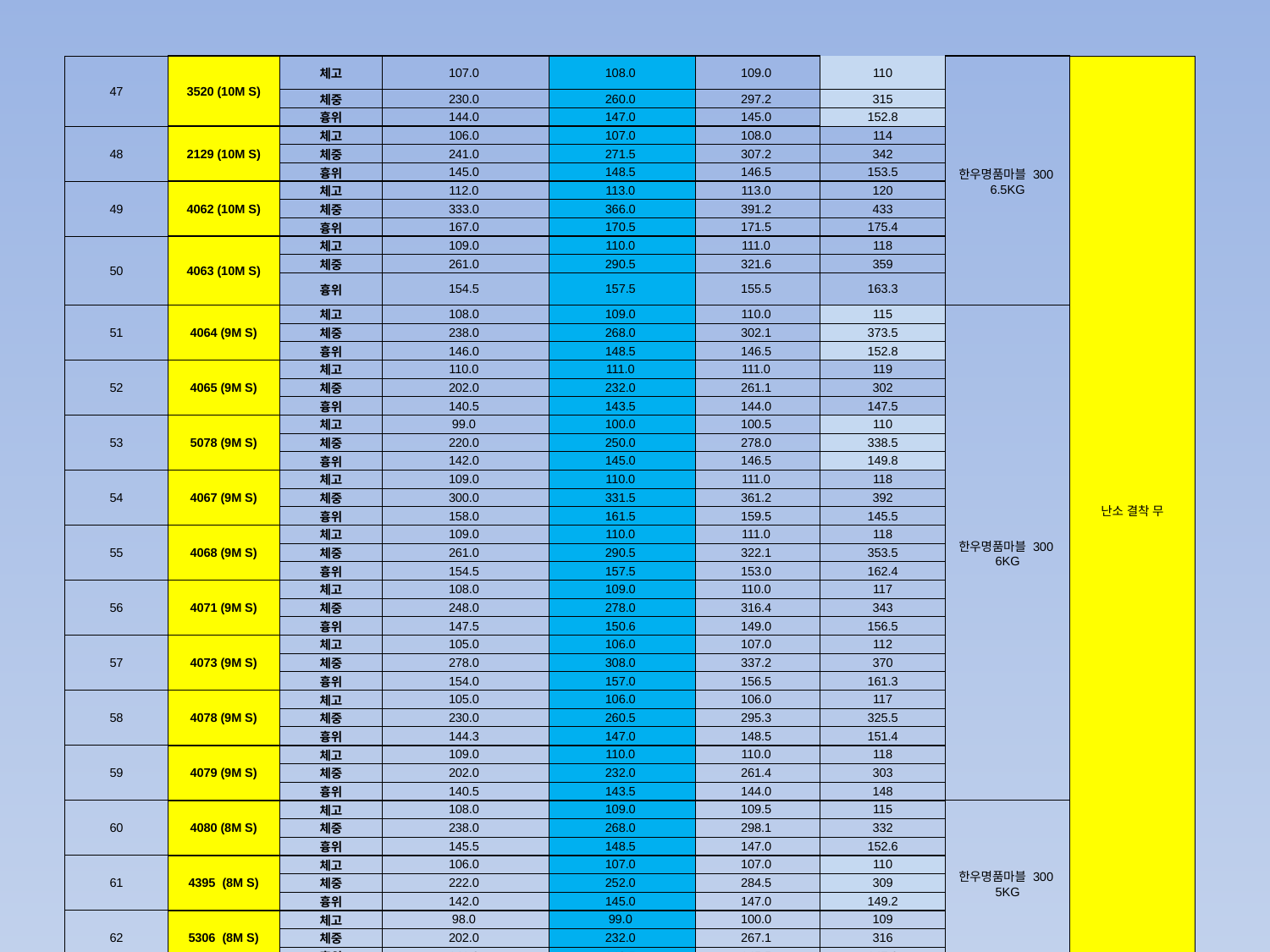

| 47 | 3520 (10M S) | 체고 | 107.0 | 108.0 | 109.0 | 110 | 한우명품마블 300 6.5KG | 난소 결착 무 |
| --- | --- | --- | --- | --- | --- | --- | --- | --- |
|  |  | 체중 | 230.0 | 260.0 | 297.2 | 315 |  |  |
|  |  | 흉위 | 144.0 | 147.0 | 145.0 | 152.8 |  |  |
| 48 | 2129 (10M S) | 체고 | 106.0 | 107.0 | 108.0 | 114 |  |  |
|  |  | 체중 | 241.0 | 271.5 | 307.2 | 342 |  |  |
|  |  | 흉위 | 145.0 | 148.5 | 146.5 | 153.5 |  |  |
| 49 | 4062 (10M S) | 체고 | 112.0 | 113.0 | 113.0 | 120 |  |  |
|  |  | 체중 | 333.0 | 366.0 | 391.2 | 433 |  |  |
|  |  | 흉위 | 167.0 | 170.5 | 171.5 | 175.4 |  |  |
| 50 | 4063 (10M S) | 체고 | 109.0 | 110.0 | 111.0 | 118 |  |  |
|  |  | 체중 | 261.0 | 290.5 | 321.6 | 359 |  |  |
|  |  | 흉위 | 154.5 | 157.5 | 155.5 | 163.3 |  |  |
| 51 | 4064 (9M S) | 체고 | 108.0 | 109.0 | 110.0 | 115 | 한우명품마블 300 6KG |  |
|  |  | 체중 | 238.0 | 268.0 | 302.1 | 373.5 |  |  |
|  |  | 흉위 | 146.0 | 148.5 | 146.5 | 152.8 |  |  |
| 52 | 4065 (9M S) | 체고 | 110.0 | 111.0 | 111.0 | 119 |  |  |
|  |  | 체중 | 202.0 | 232.0 | 261.1 | 302 |  |  |
|  |  | 흉위 | 140.5 | 143.5 | 144.0 | 147.5 |  |  |
| 53 | 5078 (9M S) | 체고 | 99.0 | 100.0 | 100.5 | 110 |  |  |
|  |  | 체중 | 220.0 | 250.0 | 278.0 | 338.5 |  |  |
|  |  | 흉위 | 142.0 | 145.0 | 146.5 | 149.8 |  |  |
| 54 | 4067 (9M S) | 체고 | 109.0 | 110.0 | 111.0 | 118 |  |  |
|  |  | 체중 | 300.0 | 331.5 | 361.2 | 392 |  |  |
|  |  | 흉위 | 158.0 | 161.5 | 159.5 | 145.5 |  |  |
| 55 | 4068 (9M S) | 체고 | 109.0 | 110.0 | 111.0 | 118 |  |  |
|  |  | 체중 | 261.0 | 290.5 | 322.1 | 353.5 |  |  |
|  |  | 흉위 | 154.5 | 157.5 | 153.0 | 162.4 |  |  |
| 56 | 4071 (9M S) | 체고 | 108.0 | 109.0 | 110.0 | 117 |  |  |
|  |  | 체중 | 248.0 | 278.0 | 316.4 | 343 |  |  |
|  |  | 흉위 | 147.5 | 150.6 | 149.0 | 156.5 |  |  |
| 57 | 4073 (9M S) | 체고 | 105.0 | 106.0 | 107.0 | 112 |  |  |
|  |  | 체중 | 278.0 | 308.0 | 337.2 | 370 |  |  |
|  |  | 흉위 | 154.0 | 157.0 | 156.5 | 161.3 |  |  |
| 58 | 4078 (9M S) | 체고 | 105.0 | 106.0 | 106.0 | 117 |  |  |
|  |  | 체중 | 230.0 | 260.5 | 295.3 | 325.5 |  |  |
|  |  | 흉위 | 144.3 | 147.0 | 148.5 | 151.4 |  |  |
| 59 | 4079 (9M S) | 체고 | 109.0 | 110.0 | 110.0 | 118 |  |  |
|  |  | 체중 | 202.0 | 232.0 | 261.4 | 303 |  |  |
|  |  | 흉위 | 140.5 | 143.5 | 144.0 | 148 |  |  |
| 60 | 4080 (8M S) | 체고 | 108.0 | 109.0 | 109.5 | 115 | 한우명품마블 300 5KG |  |
|  |  | 체중 | 238.0 | 268.0 | 298.1 | 332 |  |  |
|  |  | 흉위 | 145.5 | 148.5 | 147.0 | 152.6 |  |  |
| 61 | 4395 (8M S) | 체고 | 106.0 | 107.0 | 107.0 | 110 |  |  |
|  |  | 체중 | 222.0 | 252.0 | 284.5 | 309 |  |  |
|  |  | 흉위 | 142.0 | 145.0 | 147.0 | 149.2 |  |  |
| 62 | 5306 (8M S) | 체고 | 98.0 | 99.0 | 100.0 | 109 |  |  |
|  |  | 체중 | 202.0 | 232.0 | 267.1 | 316 |  |  |
|  |  | 흉위 | 141.8 | 143.5 | 145.5 | 147.9 |  |  |